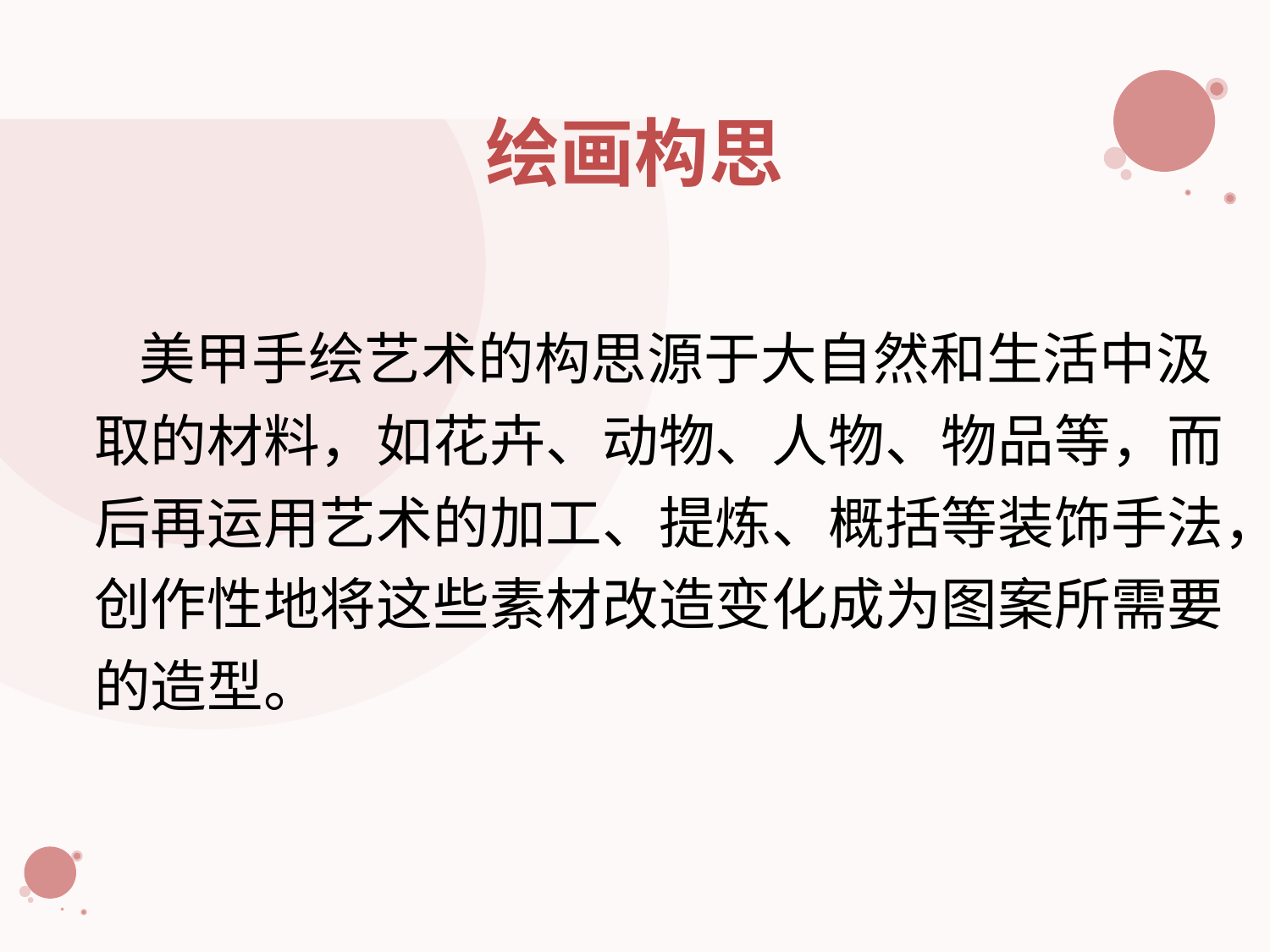

绘画构思

      美甲手绘艺术的构思源于大自然和生活中汲取的材料，如花卉、动物、人物、物品等，而后再运用艺术的加工、提炼、概括等装饰手法，创作性地将这些素材改造变化成为图案所需要的造型。